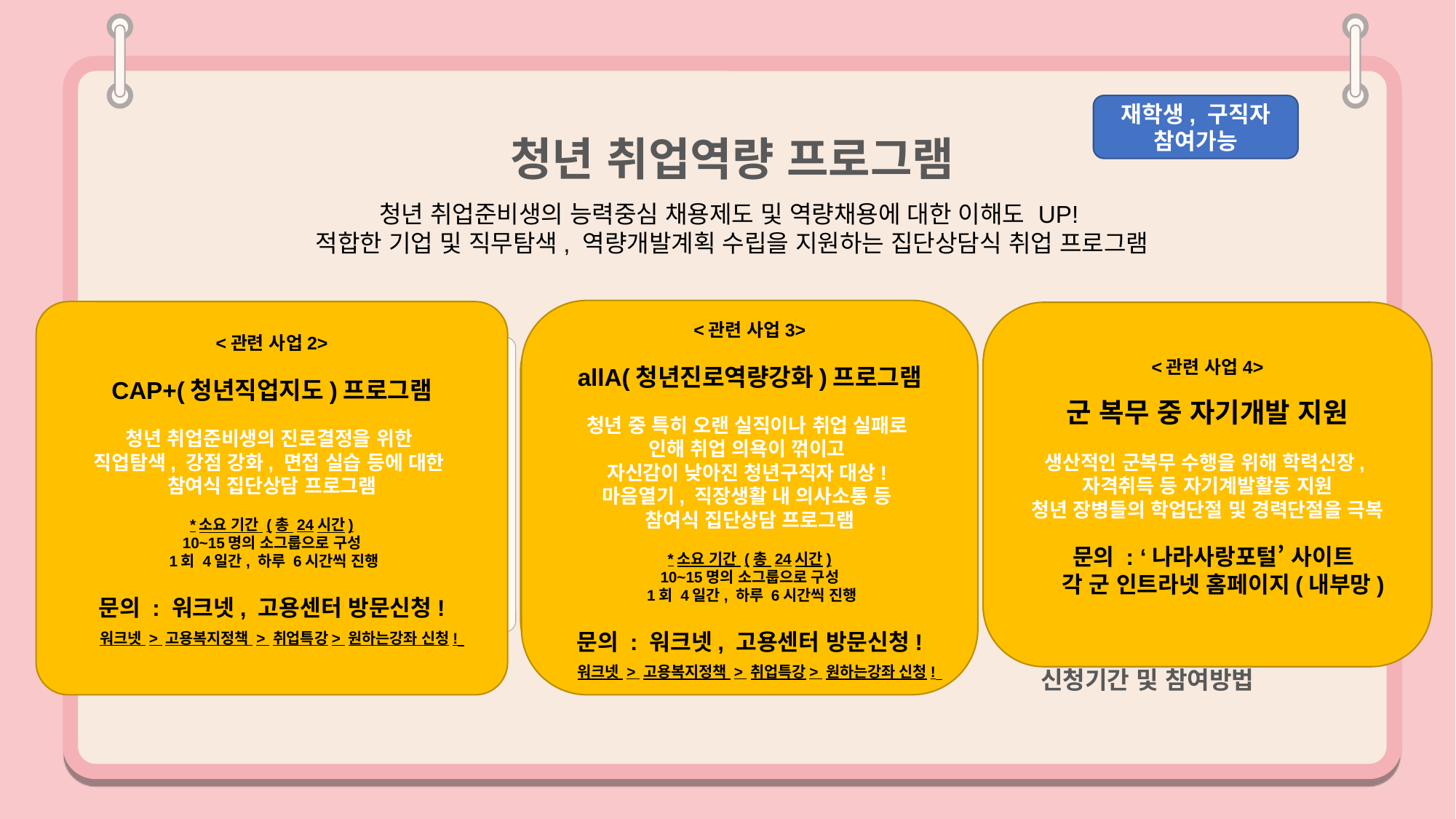

청년 취업역량 프로그램

청년 취업준비생의 능력중심 채용제도 및 역량채용에 대한 이해도 UP!
적합한 기업 및 직무탐색, 역량개발계획 수립을 지원하는 집단상담식 취업 프로그램
재학생, 구직자 참여가능

<관련 사업3>

allA(청년진로역량강화)프로그램

청년 중 특히 오랜 실직이나 취업 실패로
인해 취업 의욕이 꺾이고
자신감이 낮아진 청년구직자 대상!
마음열기, 직장생활 내 의사소통 등
참여식 집단상담 프로그램

*소요 기간 (총 24시간)
10~15명의 소그룹으로 구성
 1회 4일간, 하루 6시간씩 진행

문의 : 워크넷, 고용센터 방문신청!
    워크넷 > 고용복지정책 > 취업특강> 원하는강좌 신청!

<관련 사업2>

CAP+(청년직업지도)프로그램

청년 취업준비생의 진로결정을 위한
직업탐색, 강점 강화, 면접 실습 등에 대한
참여식 집단상담 프로그램

*소요 기간 (총 24시간)
10~15명의 소그룹으로 구성
 1회 4일간, 하루 6시간씩 진행

문의 : 워크넷, 고용센터 방문신청!
    워크넷 > 고용복지정책 > 취업특강> 원하는강좌 신청!

<관련 사업4>

군 복무 중 자기개발 지원

생산적인 군복무 수행을 위해 학력신장,
자격취득 등 자기계발활동 지원
청년 장병들의 학업단절 및 경력단절을 극복

 문의 : ‘나라사랑포털’ 사이트
         각 군 인트라넷 홈페이지(내부망)

<관련 사업1>

취업특강

이력서ㆍ자기소개서 작성, 면접 요령 등
취업성공에 필요한 노하우를 쉽게 알려주는
2시간 강의식 교육 프로그램

실습‧체험형 교육이 부담스러운 경우에
참여하기 좋다!

 문의 : 워크넷, 고용센터 방문신청!
    워크넷 > 고용복지정책 > 취업특강> 원하는강좌 신청!

<추천대상>

역량채용 및 NCS기반 능력중심채용제도에 대해 심도 깊은 이해!
자신의 구직역량 강화를 위한
실질적인 준비를 하려는
만 34세 이하의 청년 구직자!

<타 프로그램 우선적 참가 권고자>

*고졸(예정)신규 취업준비자 : Hi프로그램
대졸(예정) 신규 취업준비자 : CAP+프로그램

‘집중적인 워크숍 형태 운영’
각 집단별 15명 내외, 총 4일 운영
(1일평균, 6시간씩 총 24시간)

기업이 속한 산업계의 특성과
   조직 문화 이해!
자신이 보유한 역량 및
   지원분야에 요구되는
   직무능력 이해 및 성찰!
구직기술을 준비 및 역량개발계획을 수립하는 워크숍 과정 제공

<온라인>

‘워크넷’ 사이트 신청!

<오프라인>

해당 지역고용센터
고용복지+센터,
대학창조일자리센터
대학청년고용센터
참가신청!

*참가일정 등을 담당자와
협의한 뒤 프로그램에 참여 가능

참여대상
지원혜택
신청기간 및 참여방법